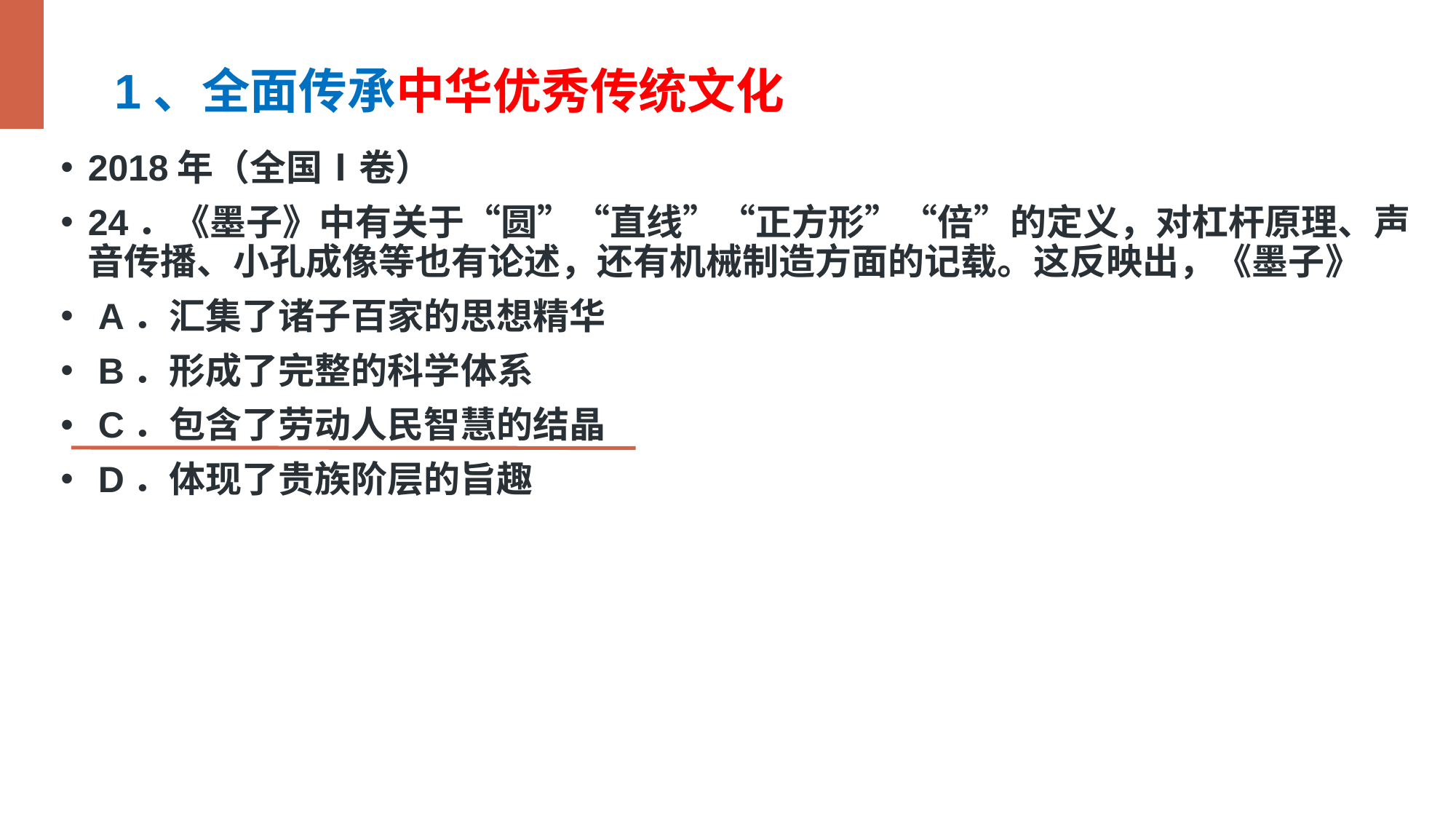

1、全面传承中华优秀传统文化
2018年（全国Ⅰ卷）
24．《墨子》中有关于“圆”“直线”“正方形”“倍”的定义，对杠杆原理、声音传播、小孔成像等也有论述，还有机械制造方面的记载。这反映出，《墨子》
 A．汇集了诸子百家的思想精华
 B．形成了完整的科学体系
 C．包含了劳动人民智慧的结晶
 D．体现了贵族阶层的旨趣